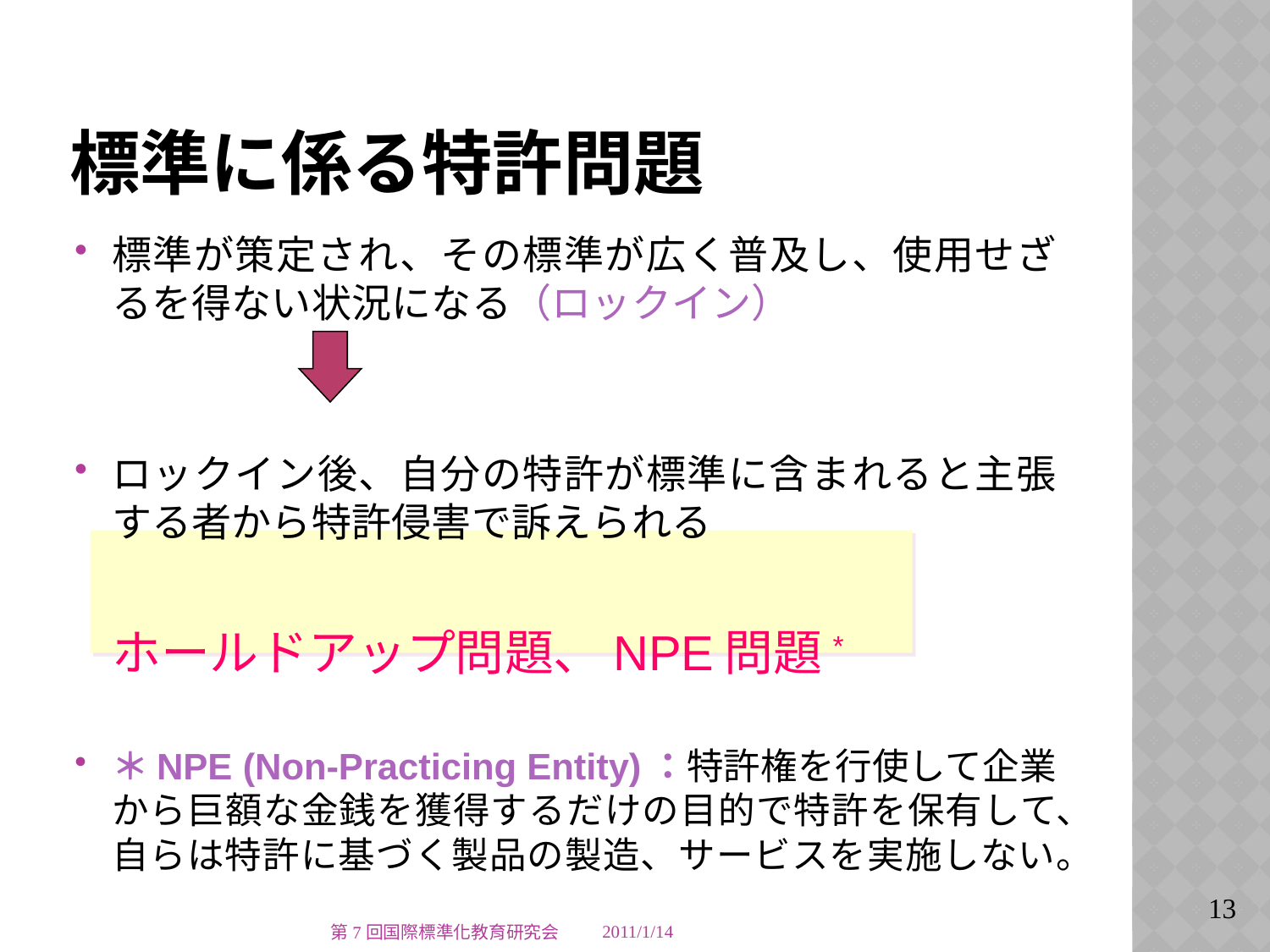

# 標準に係る特許問題
標準が策定され、その標準が広く普及し、使用せざるを得ない状況になる（ロックイン）

ロックイン後、自分の特許が標準に含まれると主張する者から特許侵害で訴えられる

	ホールドアップ問題、NPE問題*

＊NPE (Non-Practicing Entity)：特許権を行使して企業から巨額な金銭を獲得するだけの目的で特許を保有して、自らは特許に基づく製品の製造、サービスを実施しない。

第7回国際標準化教育研究会
2011/1/14